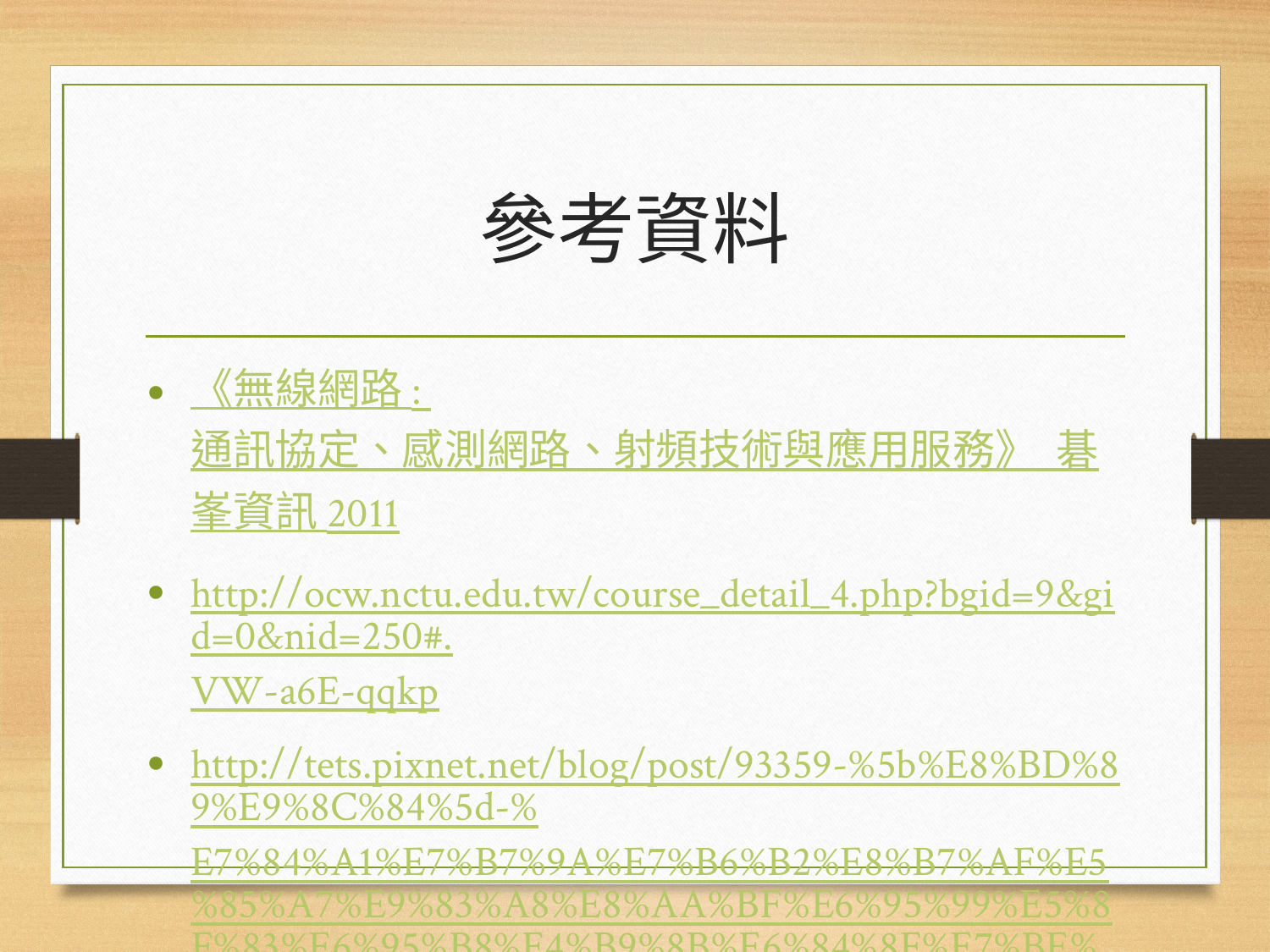

# 參考資料
《無線網路 : 通訊協定、感測網路、射頻技術與應用服務》  碁峯資訊 2011
http://ocw.nctu.edu.tw/course_detail_4.php?bgid=9&gid=0&nid=250#.VW-a6E-qqkp
http://tets.pixnet.net/blog/post/93359-%5b%E8%BD%89%E9%8C%84%5d-%E7%84%A1%E7%B7%9A%E7%B6%B2%E8%B7%AF%E5%85%A7%E9%83%A8%E8%AA%BF%E6%95%99%E5%8F%83%E6%95%B8%E4%B9%8B%E6%84%8F%E7%BE%A9